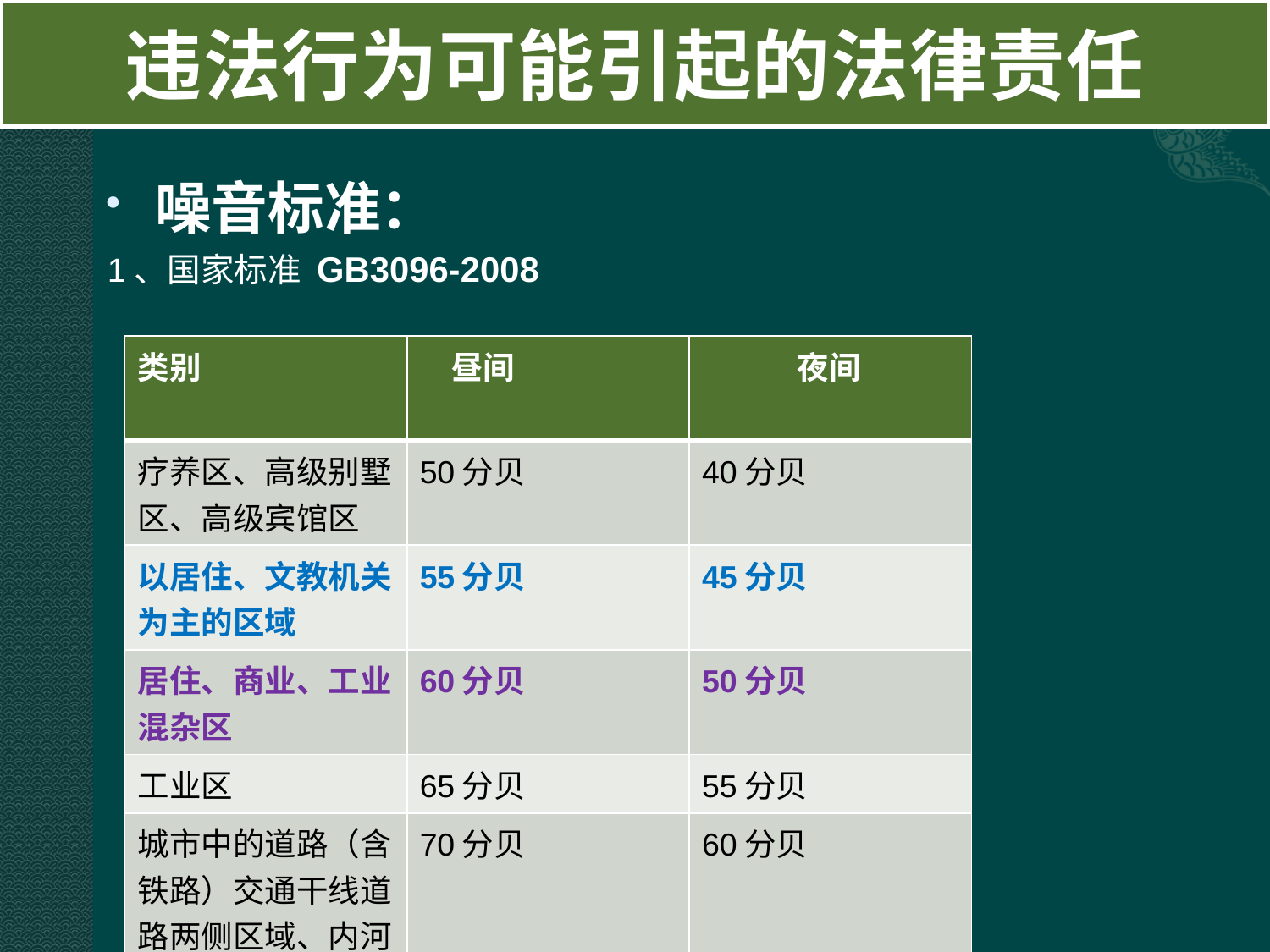

# 违法行为可能引起的法律责任
噪音标准：
1、国家标准 GB3096-2008

| 类别 | 昼间 | 夜间 |
| --- | --- | --- |
| 疗养区、高级别墅区、高级宾馆区 | 50分贝 | 40分贝 |
| 以居住、文教机关为主的区域 | 55分贝 | 45分贝 |
| 居住、商业、工业混杂区 | 60分贝 | 50分贝 |
| 工业区 | 65分贝 | 55分贝 |
| 城市中的道路（含铁路）交通干线道路两侧区域、内河航道两侧区域 | 70分贝 | 60分贝 |